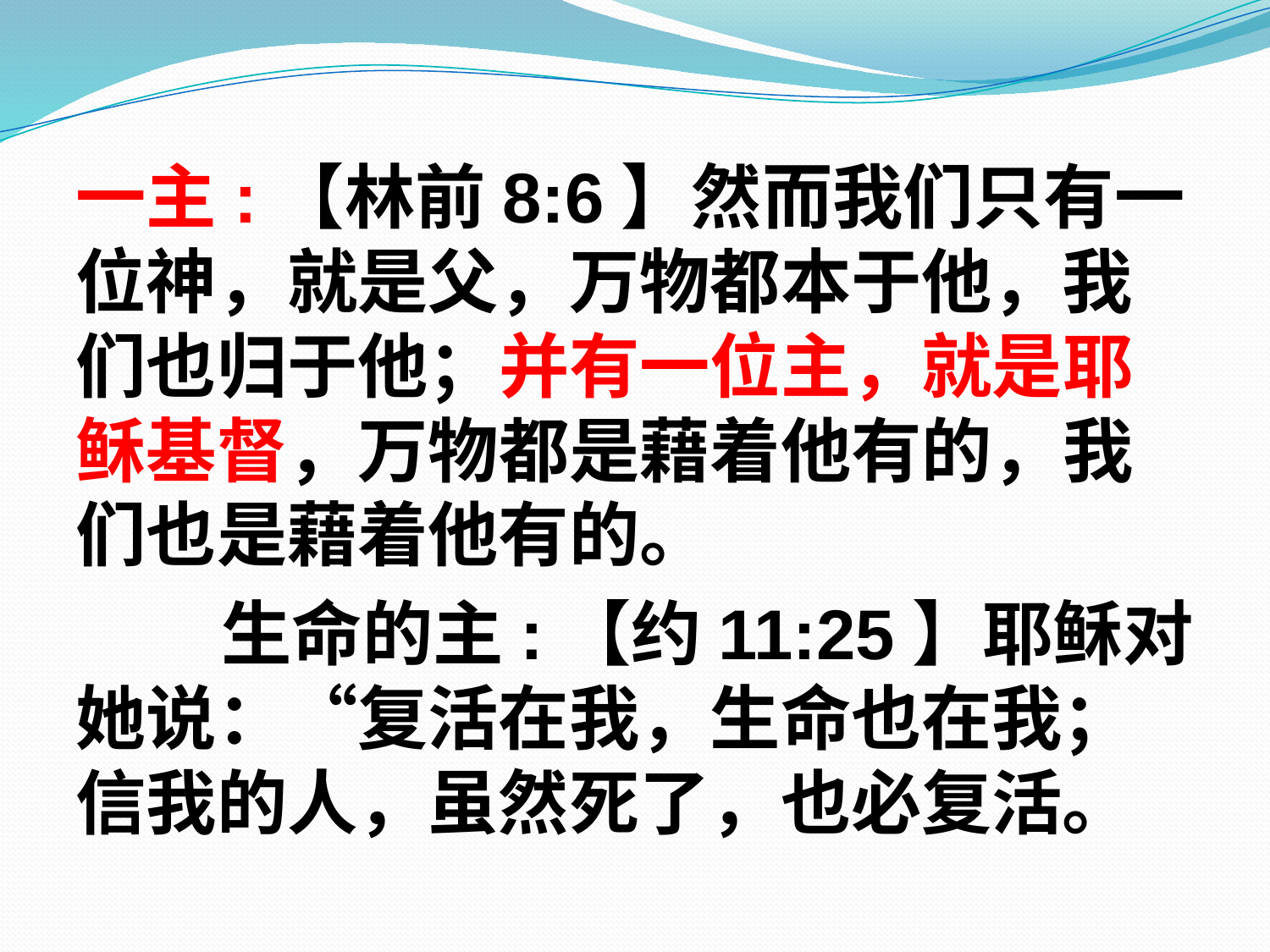

一主:【林前8:6】然而我们只有一位神，就是父，万物都本于他，我们也归于他；并有一位主，就是耶稣基督，万物都是藉着他有的，我们也是藉着他有的。
        生命的主:【约11:25】耶稣对她说：“复活在我，生命也在我；信我的人，虽然死了，也必复活。